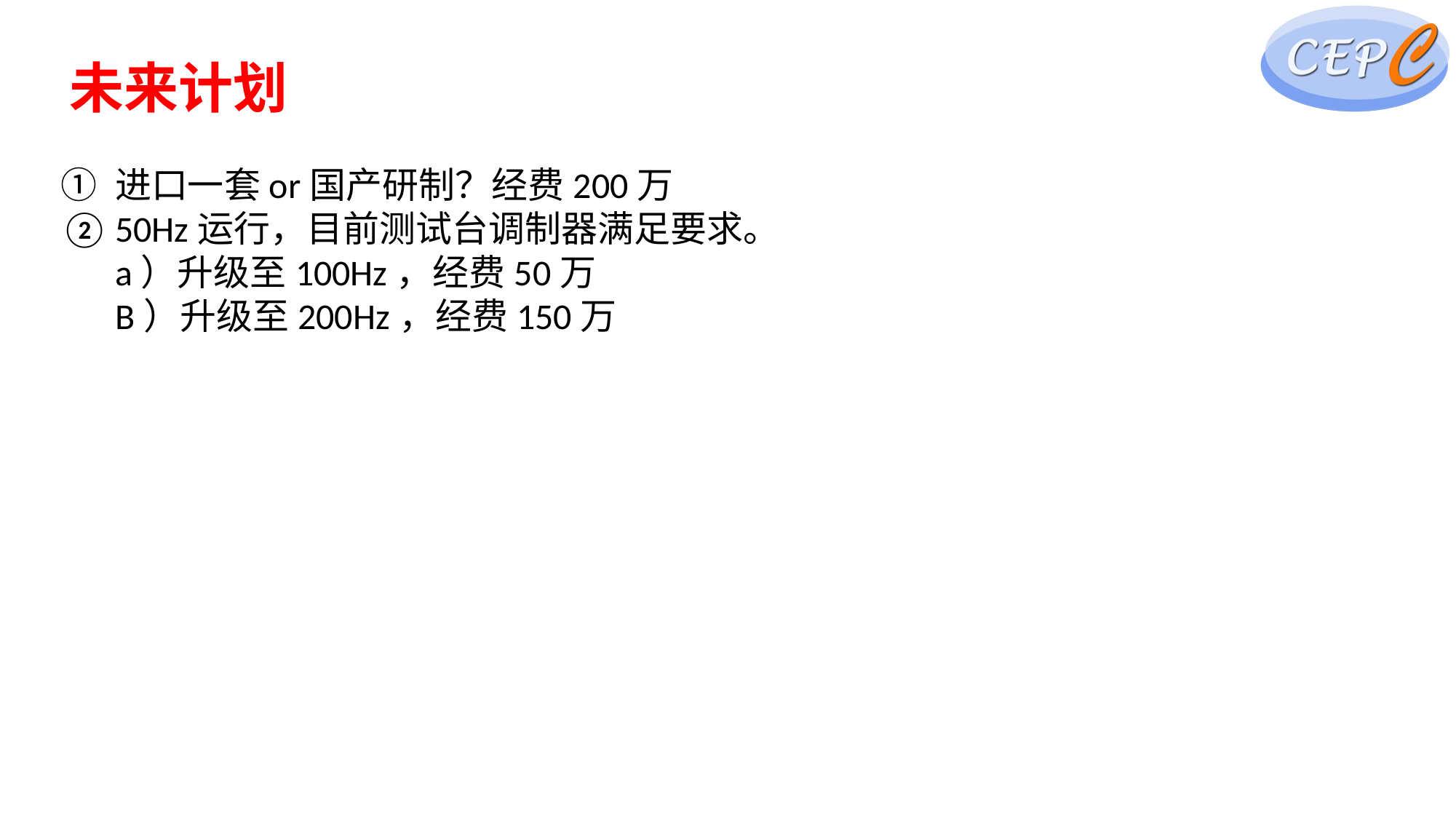

# 未来计划
进口一套or国产研制？经费200万
50Hz运行，目前测试台调制器满足要求。
a）升级至100Hz，经费50万
B）升级至200Hz，经费150万